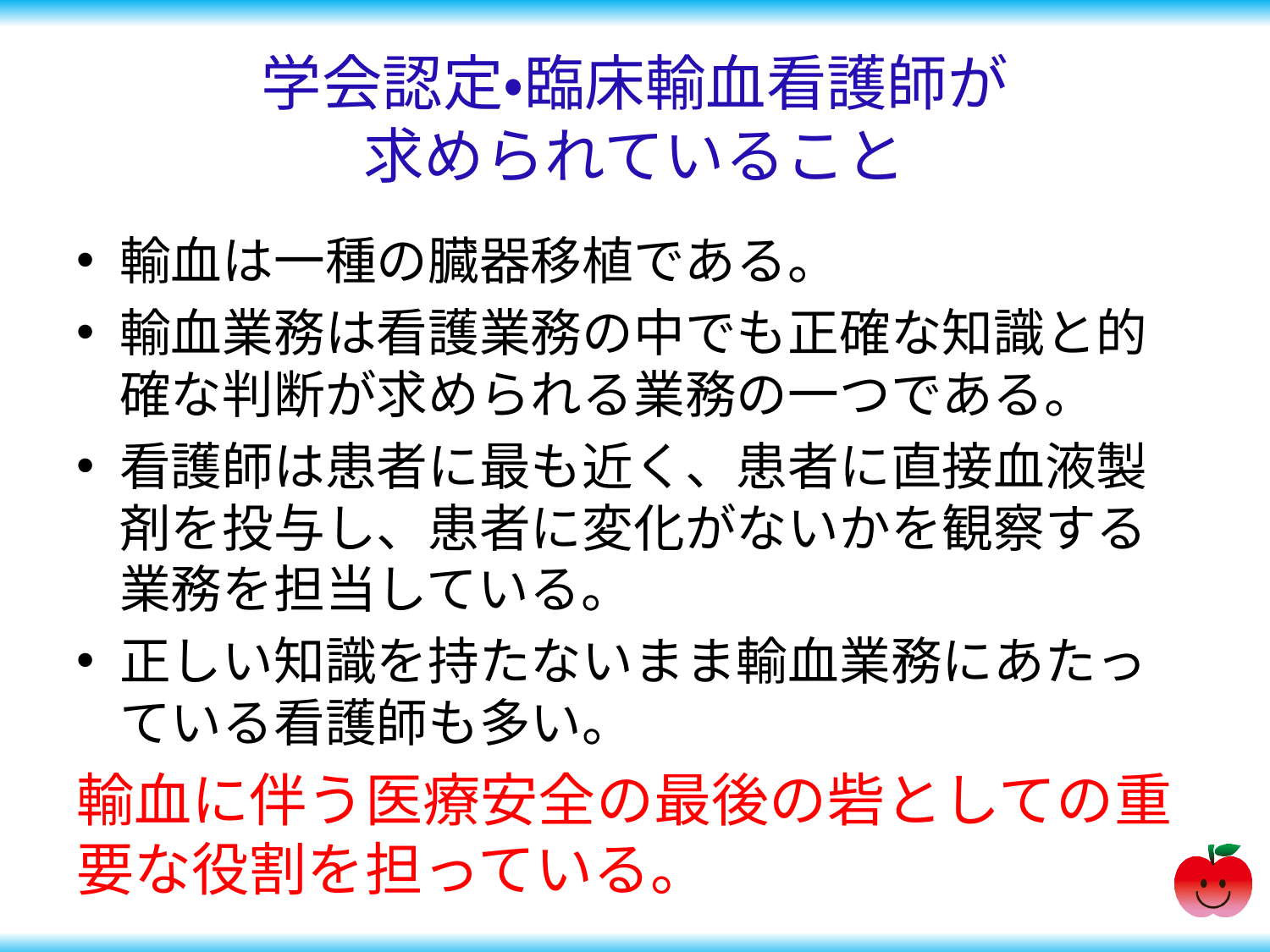

# 学会認定・臨床輸血看護師が 求められていること
輸血は一種の臓器移植である。
輸血業務は看護業務の中でも正確な知識と的確な判断が求められる業務の一つである。
看護師は患者に最も近く、患者に直接血液製剤を投与し、患者に変化がないかを観察する業務を担当している。
正しい知識を持たないまま輸血業務にあたっている看護師も多い。
輸血に伴う医療安全の最後の砦としての重要な役割を担っている。